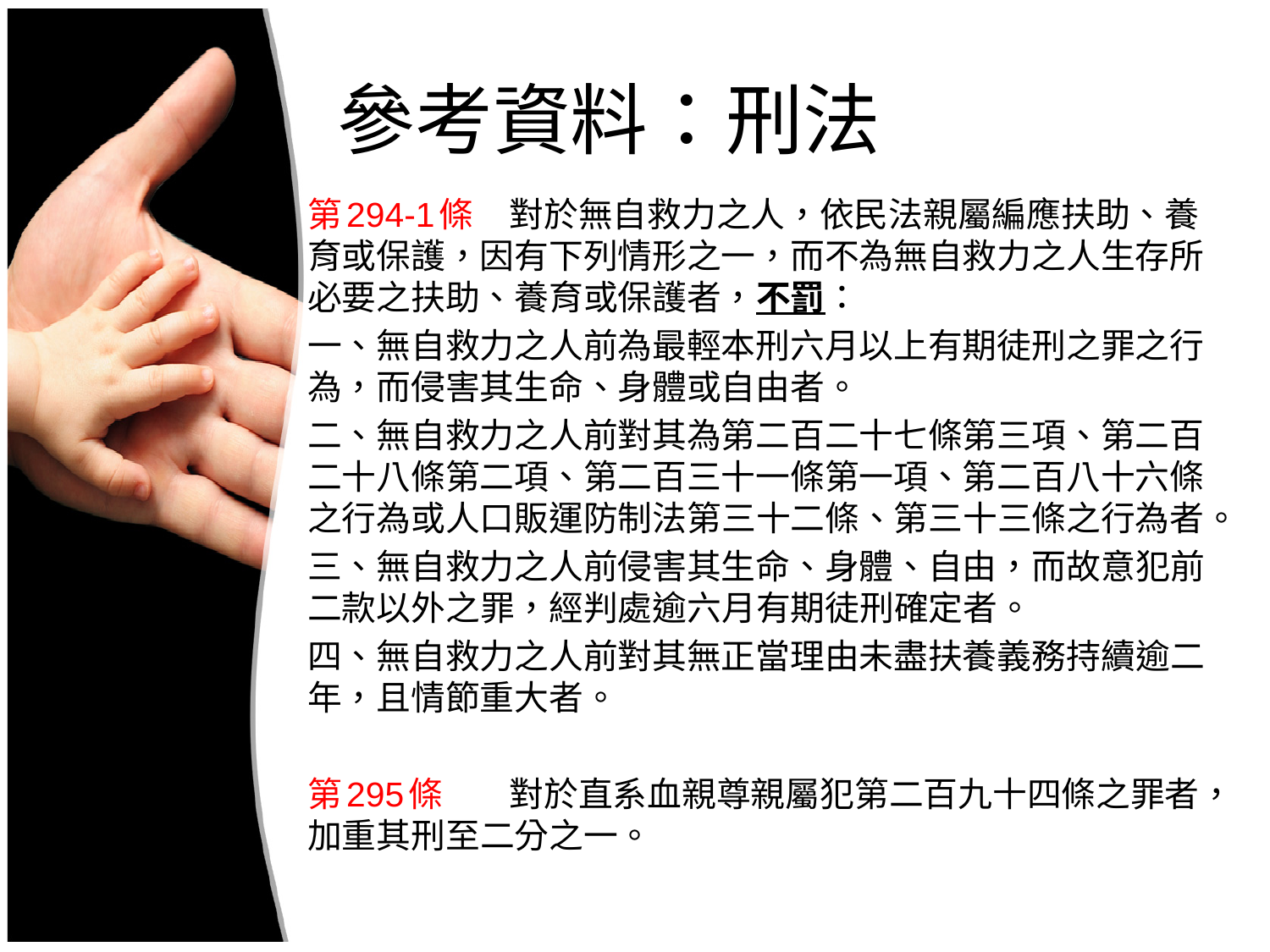

# 參考資料：刑法
第294-1條	對於無自救力之人，依民法親屬編應扶助、養育或保護，因有下列情形之一，而不為無自救力之人生存所必要之扶助、養育或保護者，不罰：
一、無自救力之人前為最輕本刑六月以上有期徒刑之罪之行為，而侵害其生命、身體或自由者。
二、無自救力之人前對其為第二百二十七條第三項、第二百二十八條第二項、第二百三十一條第一項、第二百八十六條之行為或人口販運防制法第三十二條、第三十三條之行為者。
三、無自救力之人前侵害其生命、身體、自由，而故意犯前二款以外之罪，經判處逾六月有期徒刑確定者。
四、無自救力之人前對其無正當理由未盡扶養義務持續逾二年，且情節重大者。

第295條	對於直系血親尊親屬犯第二百九十四條之罪者，加重其刑至二分之一。